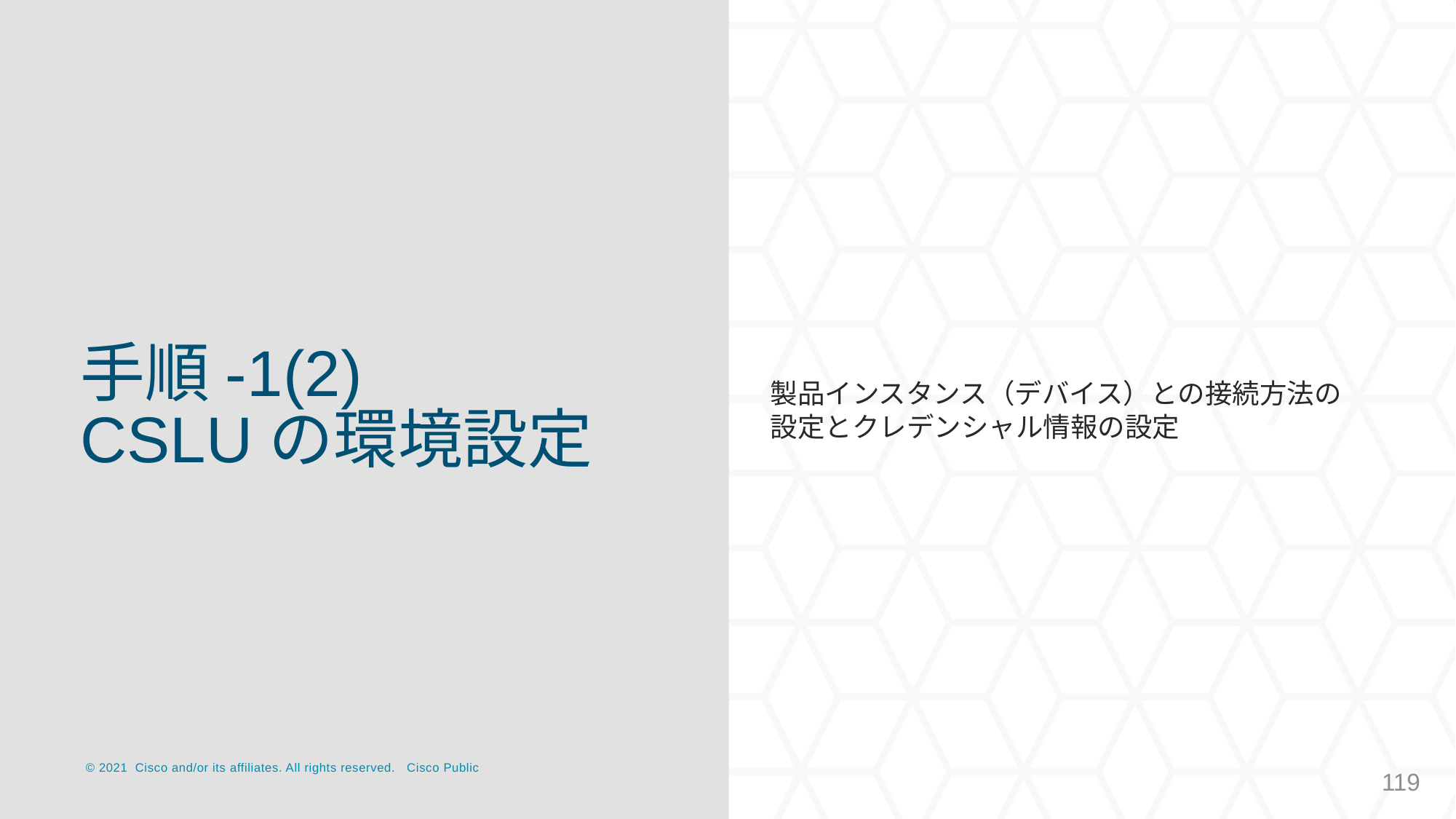

# 手順-1(2) CSLUの環境設定
製品インスタンス（デバイス）との接続方法の設定とクレデンシャル情報の設定
119